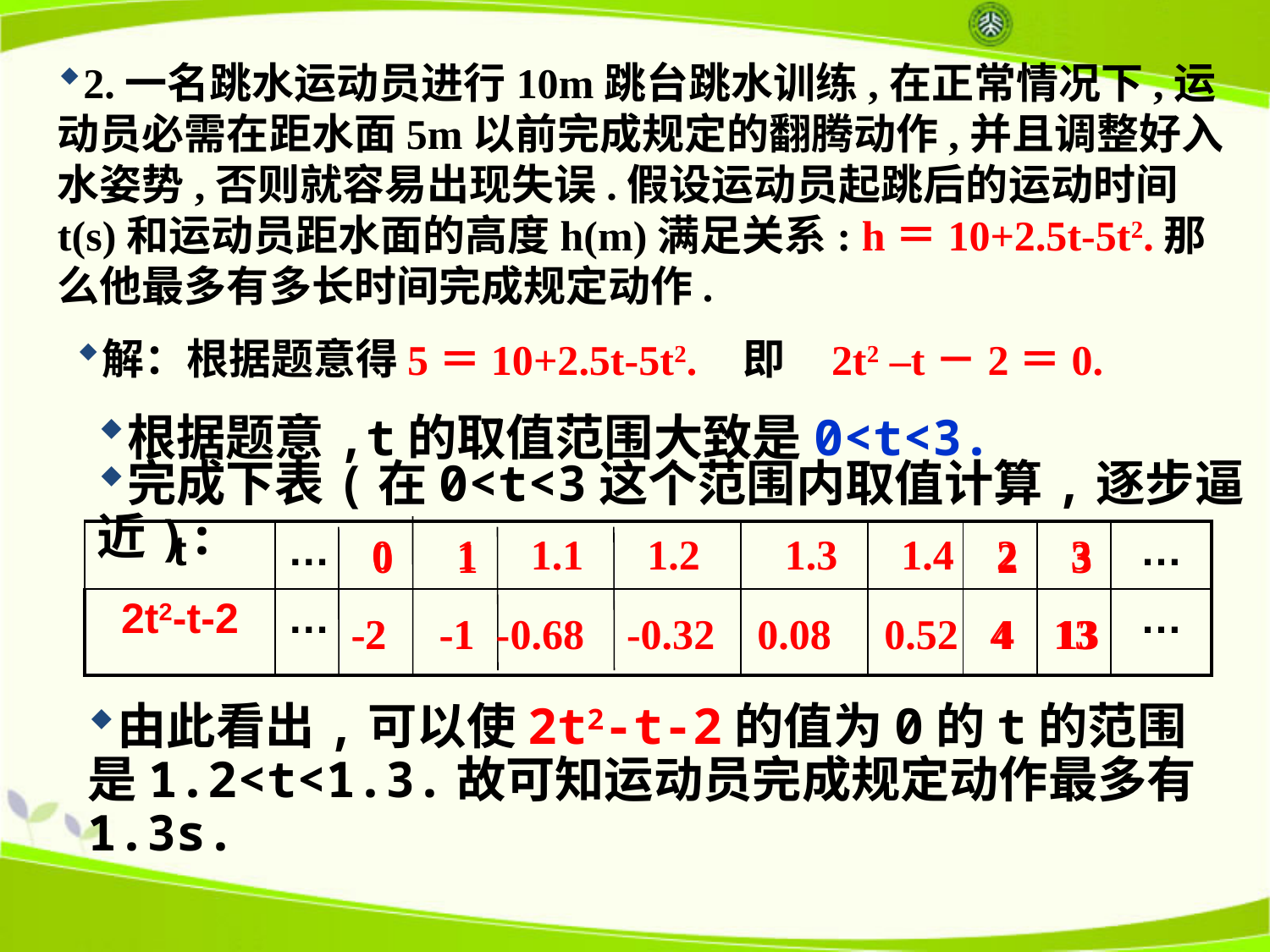

2.一名跳水运动员进行10m跳台跳水训练,在正常情况下,运动员必需在距水面5m以前完成规定的翻腾动作,并且调整好入水姿势,否则就容易出现失误.假设运动员起跳后的运动时间t(s)和运动员距水面的高度h(m)满足关系: h＝10+2.5t-5t2.那么他最多有多长时间完成规定动作.
解：根据题意得
即
5＝10+2.5t-5t2.
       2t2 –t－2＝0.
根据题意,t的取值范围大致是0<t<3.
完成下表(在0<t<3这个范围内取值计算,逐步逼近):

| t | … |  |  |  |  | … |
| --- | --- | --- | --- | --- | --- | --- |
| 2t2-t-2 | … |  |  |  |  | … |
 0      1     1.1      1.2        1.3      1.4    2     3
 0      1                                                 2     3

-2     -1                                                 4    13
-2     -1  -0.68    -0.32    0.08     0.52   4    13
由此看出,可以使2t2-t-2的值为0的t的范围是1.2<t<1.3.故可知运动员完成规定动作最多有1.3s.